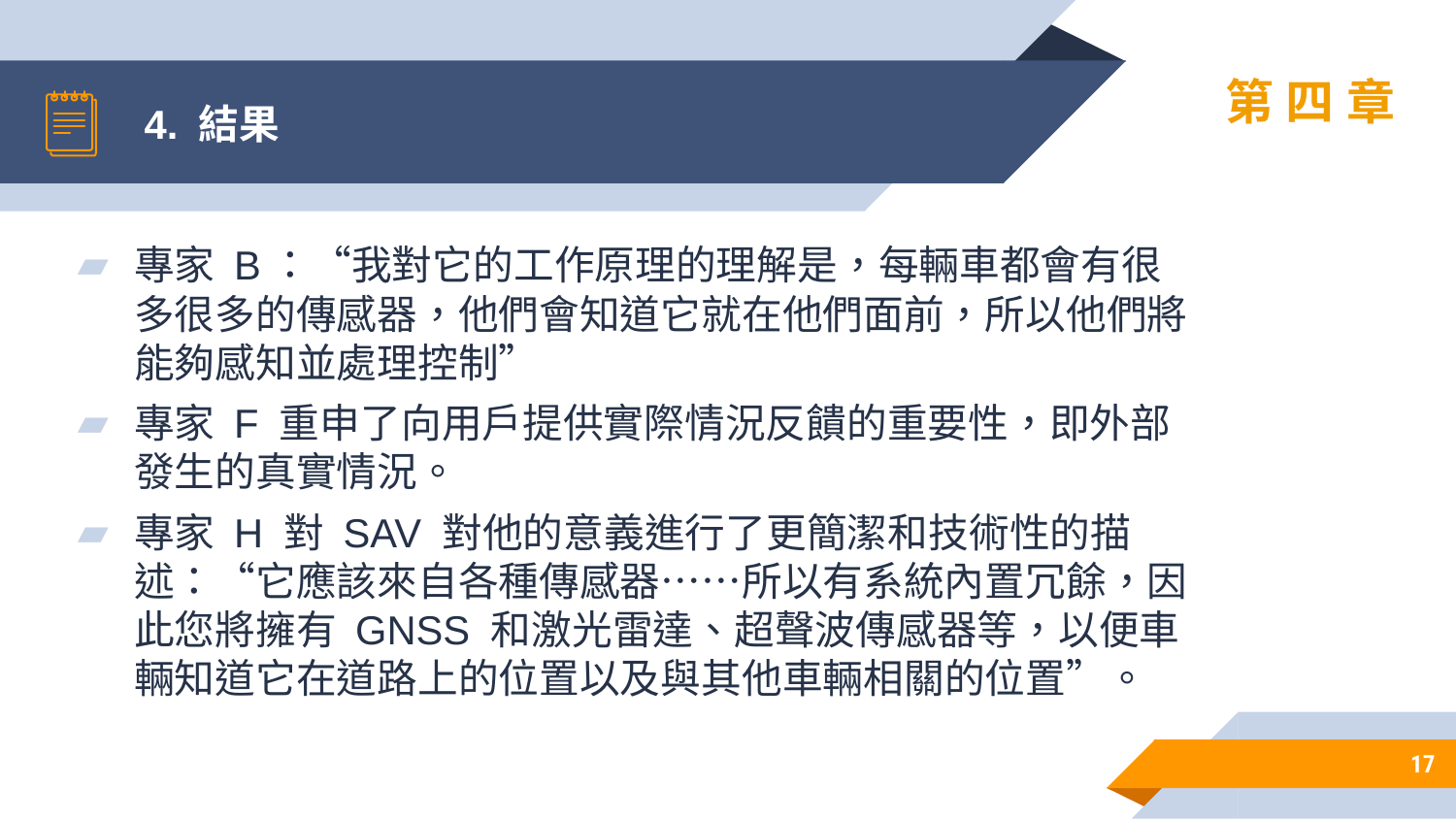

# 4. 結果
第四章

專家 B：“我對它的工作原理的理解是，每輛車都會有很多很多的傳感器，他們會知道它就在他們面前，所以他們將能夠感知並處理控制”
專家 F 重申了向用戶提供實際情況反饋的重要性，即外部發生的真實情況。
專家 H 對 SAV 對他的意義進行了更簡潔和技術性的描述：“它應該來自各種傳感器……所以有系統內置冗餘，因此您將擁有 GNSS 和激光雷達、超聲波傳感器等，以便車輛知道它在道路上的位置以及與其他車輛相關的位置”。
17